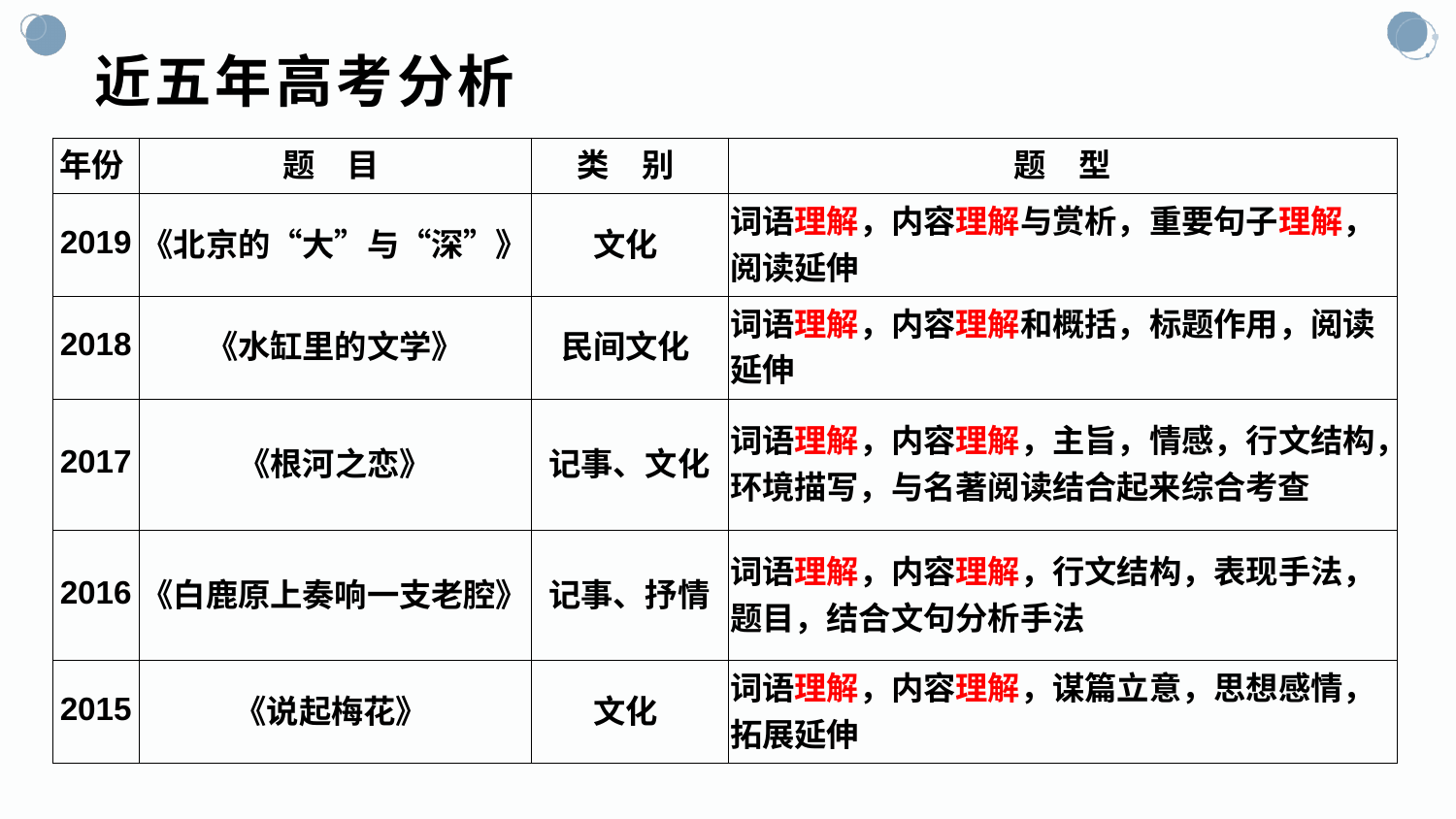

# 近五年高考分析
| 年份 | 题　目 | 类　别 | 题　型 |
| --- | --- | --- | --- |
| 2019 | 《北京的“大”与“深”》 | 文化 | 词语理解，内容理解与赏析，重要句子理解，阅读延伸 |
| 2018 | 《水缸里的文学》 | 民间文化 | 词语理解，内容理解和概括，标题作用，阅读延伸 |
| 2017 | 《根河之恋》 | 记事、文化 | 词语理解，内容理解，主旨，情感，行文结构，环境描写，与名著阅读结合起来综合考查 |
| 2016 | 《白鹿原上奏响一支老腔》 | 记事、抒情 | 词语理解，内容理解，行文结构，表现手法，题目，结合文句分析手法 |
| 2015 | 《说起梅花》 | 文化 | 词语理解，内容理解，谋篇立意，思想感情，拓展延伸 |